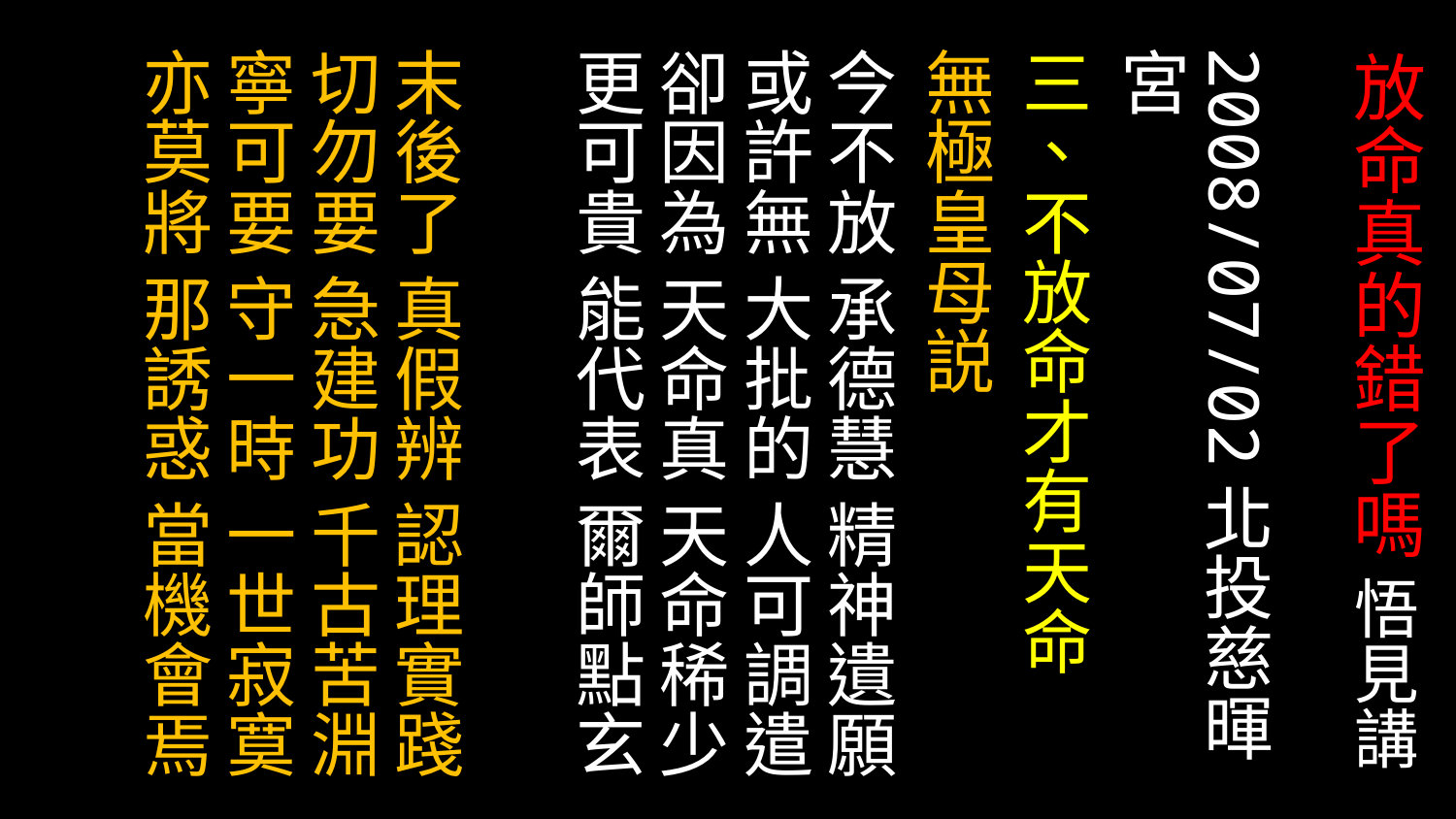

2008/07/02北投慈暉宮
三、不放命才有天命
無極皇母説
今不放 承德慧 精神遺願 或許無 大批的 人可調遣
卻因為 天命真 天命稀少 更可貴 能代表 爾師點玄
末後了 真假辨 認理實踐 切勿要 急建功 千古苦淵
寧可要 守一時 一世寂寞 亦莫將 那誘惑 當機會焉

# 放命真的錯了嗎 悟見講